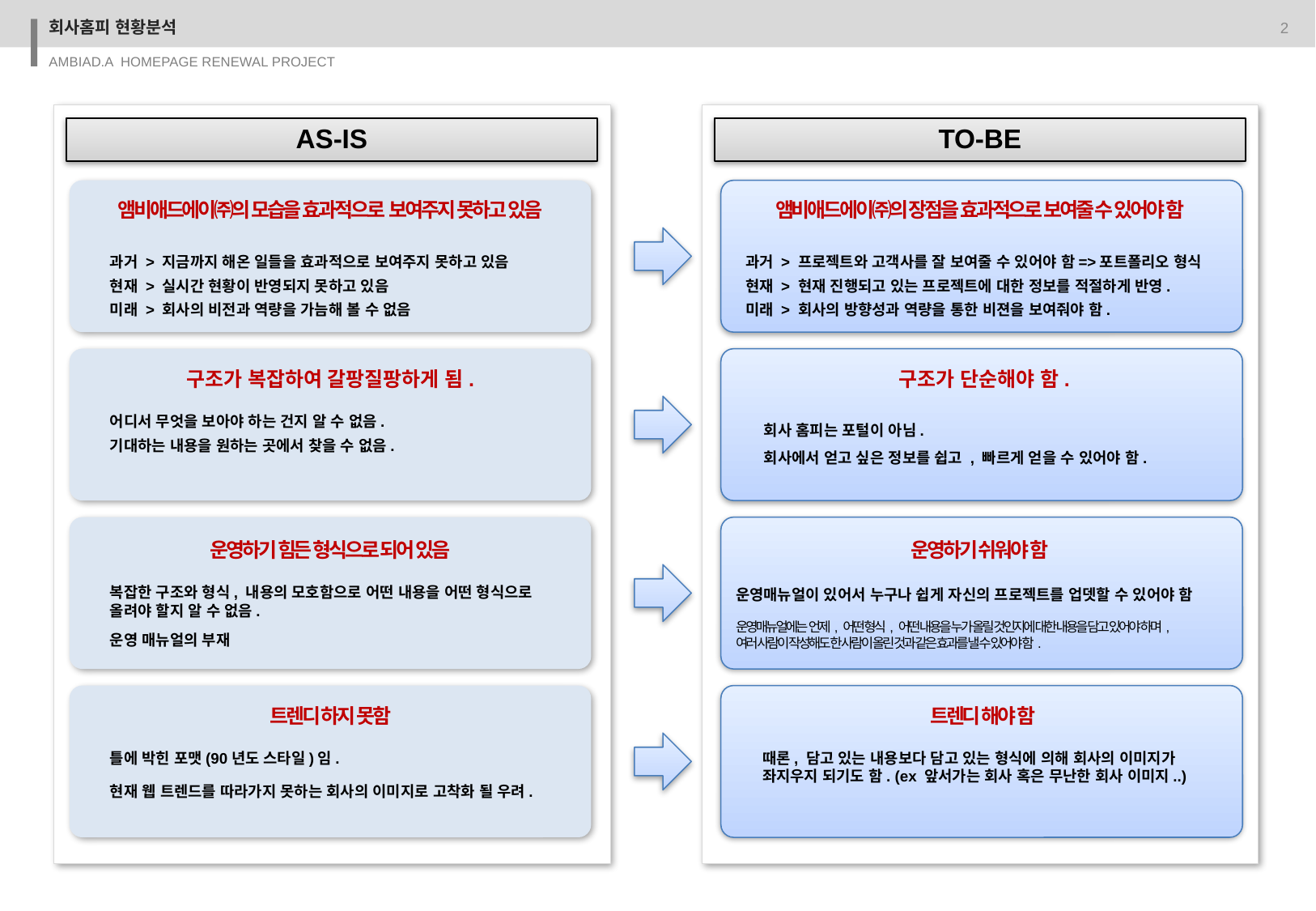

회사홈피 현황분석

AS-IS
TO-BE

앰비애드에이㈜의 모습을 효과적으로  보여주지 못하고 있음
앰비애드에이㈜의 장점을 효과적으로 보여줄 수 있어야 함

과거 > 지금까지 해온 일들을 효과적으로 보여주지 못하고 있음
과거 > 프로젝트와 고객사를 잘 보여줄 수 있어야 함=>포트폴리오 형식
현재 > 실시간 현황이 반영되지 못하고 있음
현재 > 현재 진행되고 있는 프로젝트에 대한 정보를 적절하게 반영.
미래 > 회사의 비전과 역량을 가늠해 볼 수 없음
미래 > 회사의 방향성과 역량을 통한 비젼을 보여줘야 함.

구조가 복잡하여 갈팡질팡하게 됨.
구조가 단순해야 함.

어디서 무엇을 보아야 하는 건지 알 수 없음.
회사 홈피는 포털이 아님.
회사에서 얻고 싶은 정보를 쉽고 , 빠르게 얻을 수 있어야 함.
기대하는 내용을 원하는 곳에서 찾을 수 없음.

운영하기 쉬워야 함
운영하기 힘든 형식으로 되어 있음

복잡한 구조와 형식, 내용의 모호함으로 어떤 내용을 어떤 형식으로 올려야 할지 알 수 없음.
운영매뉴얼이 있어서 누구나 쉽게 자신의 프로젝트를 업뎃할 수 있어야 함
운영매뉴얼에는  언제, 어떤 형식, 어떤 내용을 누가 올릴 것인지에 대한 내용을 담고 있어야 하며,
여러 사람이 작성해도 한 사람이 올린 것과 같은 효과를 낼 수 있어야 함.
운영 매뉴얼의 부재

트렌디 하지 못함
트렌디 해야 함

틀에 박힌 포맷(90년도 스타일)임.
때론, 담고 있는 내용보다 담고 있는 형식에 의해 회사의 이미지가 좌지우지 되기도 함. (ex 앞서가는 회사 혹은 무난한 회사 이미지..)
현재 웹 트렌드를 따라가지 못하는 회사의 이미지로 고착화 될 우려.